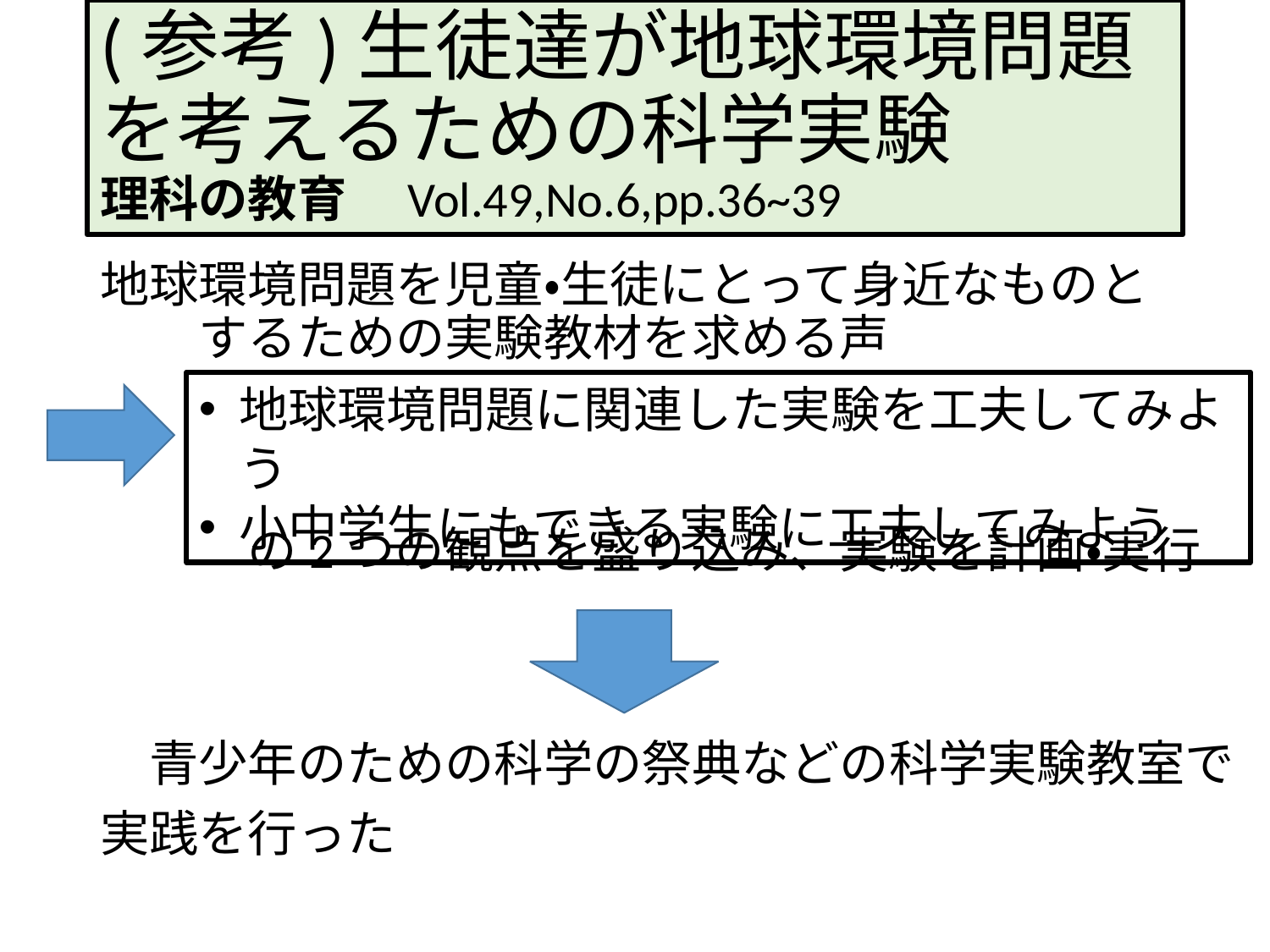

# (参考)生徒達が地球環境問題を考えるための科学実験 理科の教育　Vol.49,No.6,pp.36~39
地球環境問題を児童・生徒にとって身近なものと　　　するための実験教材を求める声

　　　の2つの観点を盛り込み、実験を計画・実行

　青少年のための科学の祭典などの科学実験教室で
実践を行った

地球環境問題に関連した実験を工夫してみよう
小中学生にもできる実験に工夫してみよう